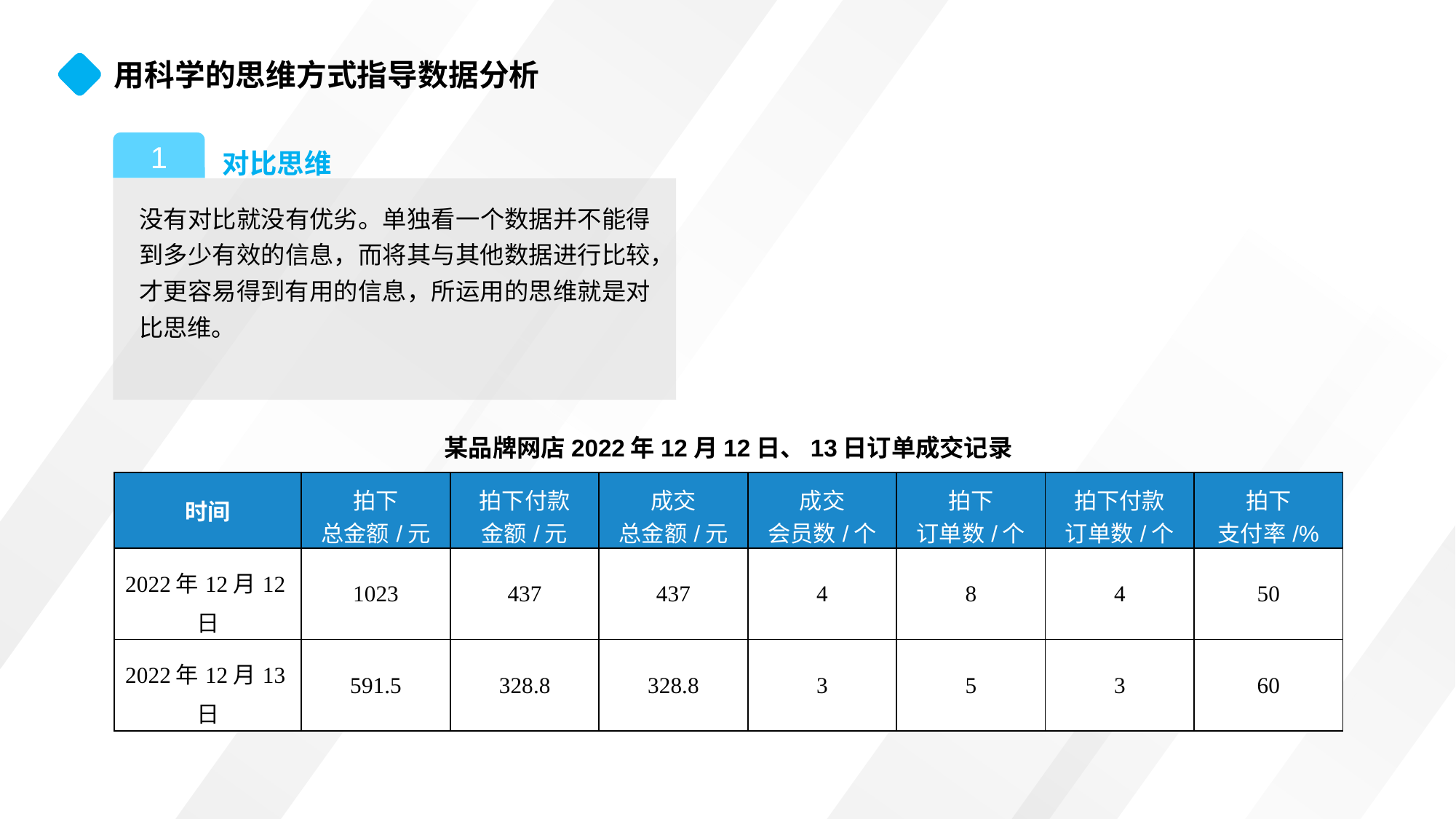

用科学的思维方式指导数据分析

对比思维
1

没有对比就没有优劣。单独看一个数据并不能得到多少有效的信息，而将其与其他数据进行比较，才更容易得到有用的信息，所运用的思维就是对比思维。
某品牌网店2022年12月12日、13日订单成交记录
| 时间 | 拍下 总金额/元 | 拍下付款 金额/元 | 成交 总金额/元 | 成交 会员数/个 | 拍下 订单数/个 | 拍下付款 订单数/个 | 拍下 支付率/% |
| --- | --- | --- | --- | --- | --- | --- | --- |
| 2022年12月12日 | 1023 | 437 | 437 | 4 | 8 | 4 | 50 |
| 2022年12月13日 | 591.5 | 328.8 | 328.8 | 3 | 5 | 3 | 60 |